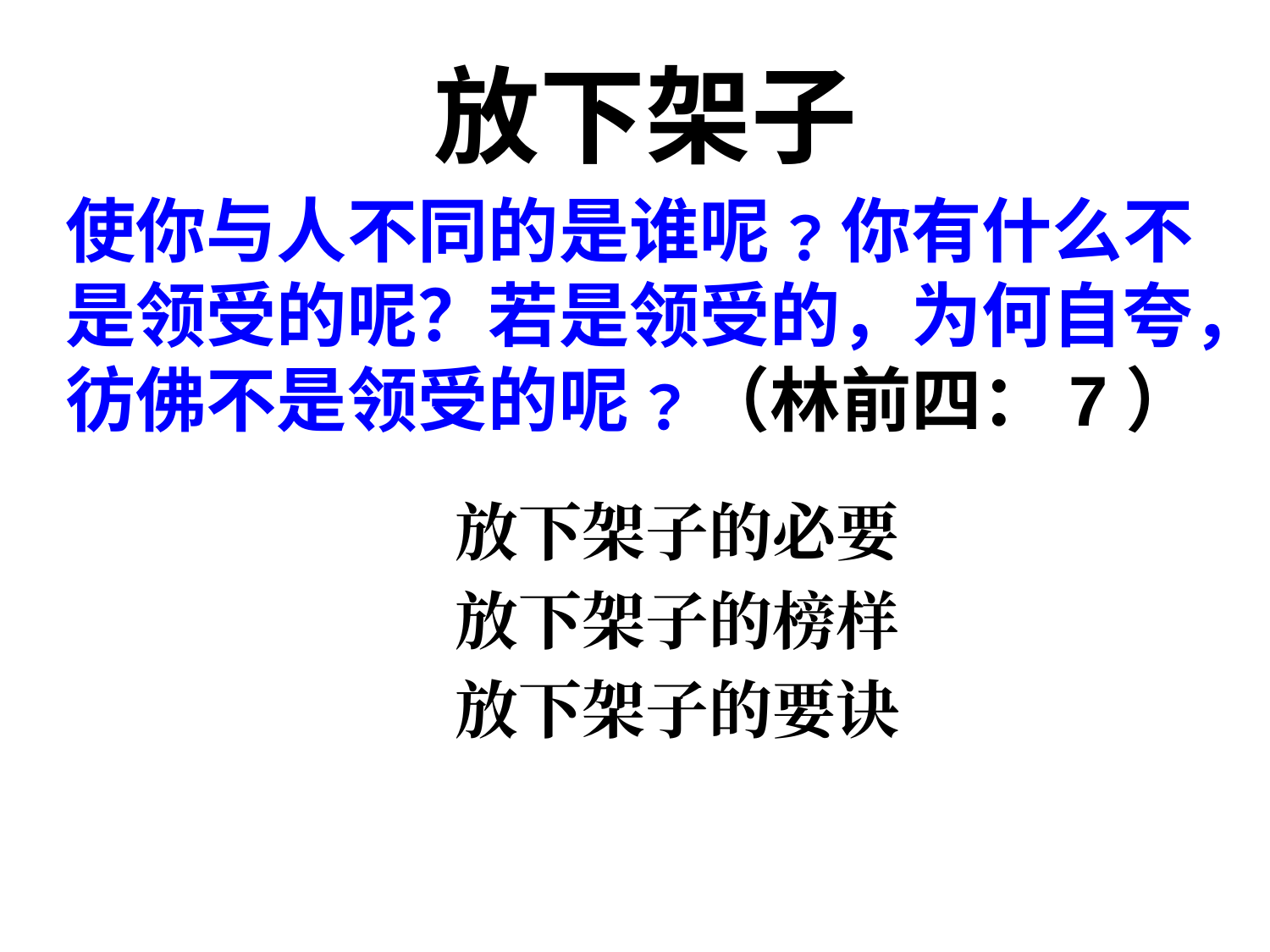

# 放下架子
使你与人不同的是谁呢﹖你有什么不是领受的呢？若是领受的，为何自夸，彷佛不是领受的呢﹖（林前四：7）

放下架子的必要
放下架子的榜样
放下架子的要诀